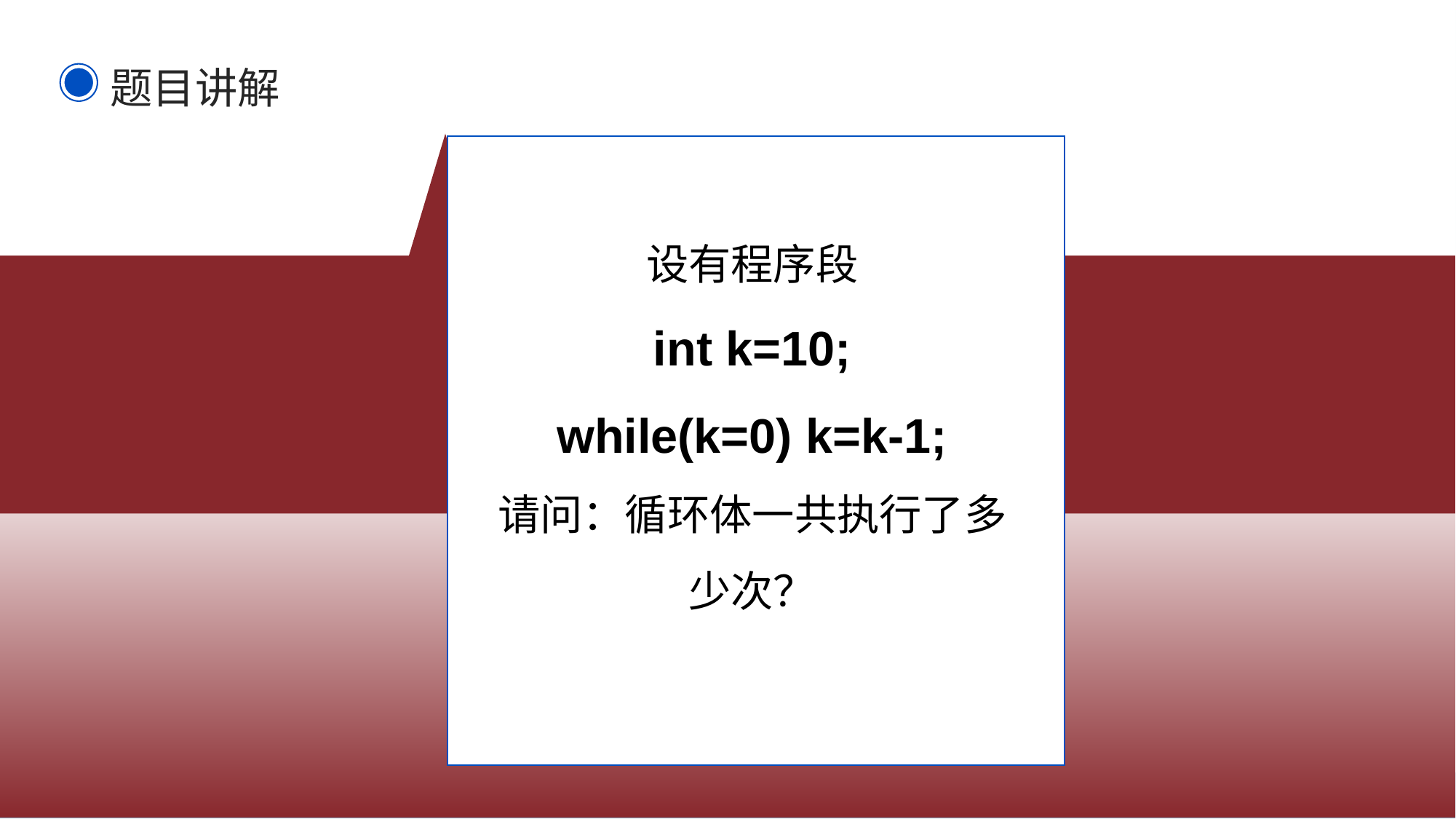

题目讲解

设有程序段
int k=10;
while(k=0) k=k-1;
请问：循环体一共执行了多少次？